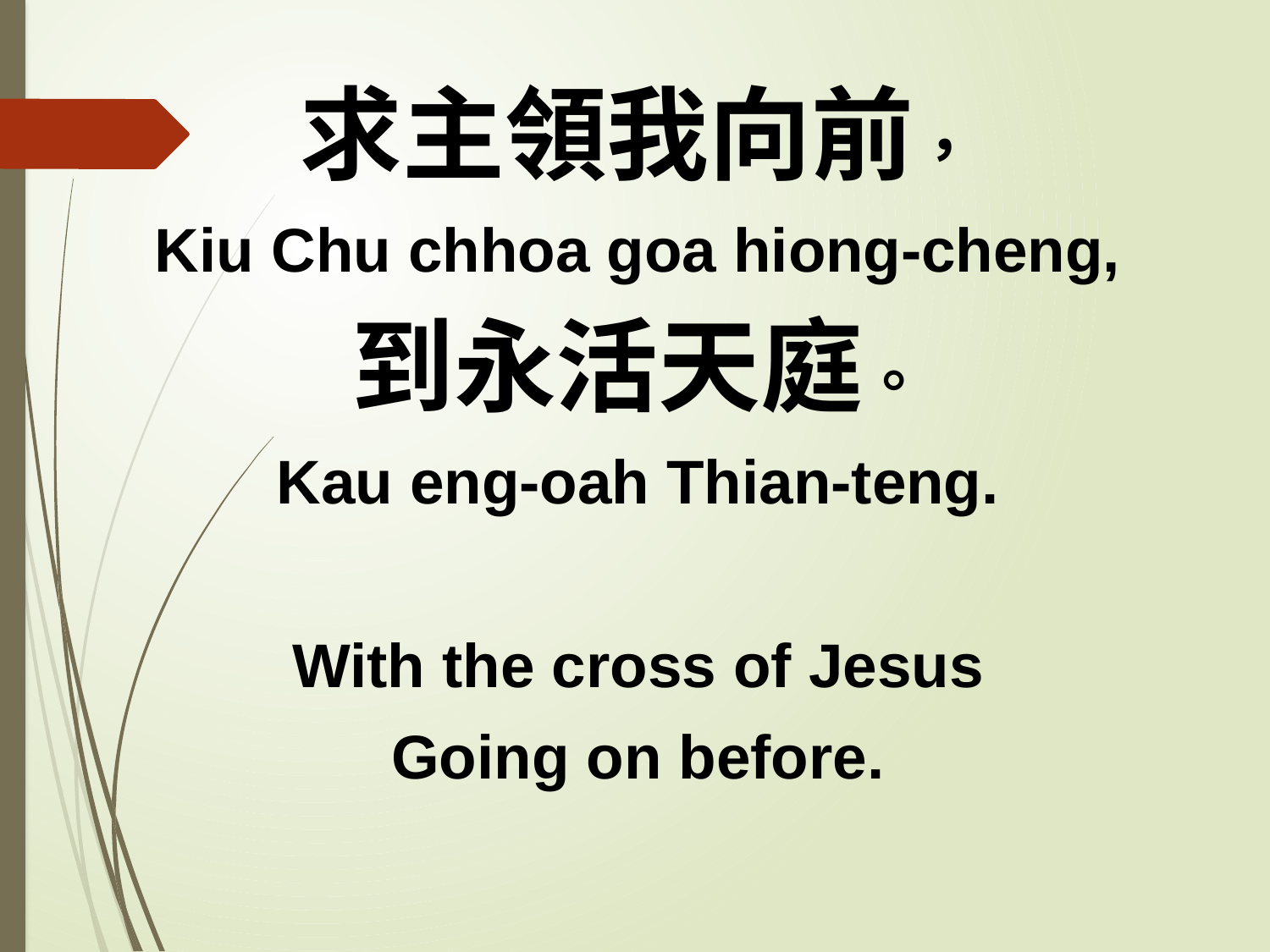

求主領我向前，
Kiu Chu chhoa goa hiong-cheng,
到永活天庭。
Kau eng-oah Thian-teng.

With the cross of Jesus
Going on before.